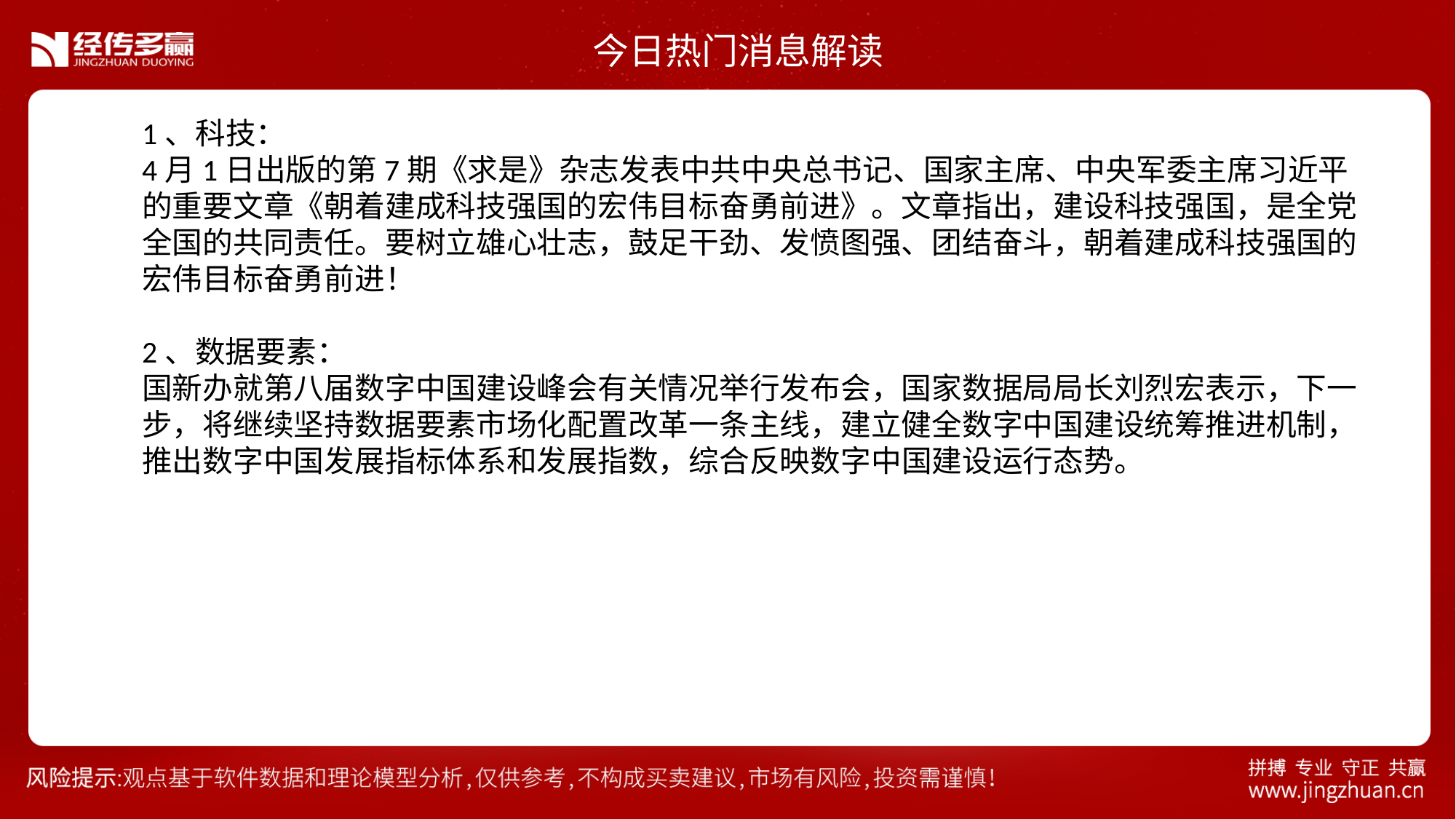

今日热门消息解读
1、科技：
4月1日出版的第7期《求是》杂志发表中共中央总书记、国家主席、中央军委主席习近平的重要文章《朝着建成科技强国的宏伟目标奋勇前进》。文章指出，建设科技强国，是全党全国的共同责任。要树立雄心壮志，鼓足干劲、发愤图强、团结奋斗，朝着建成科技强国的宏伟目标奋勇前进！

2、数据要素：
国新办就第八届数字中国建设峰会有关情况举行发布会，国家数据局局长刘烈宏表示，下一步，将继续坚持数据要素市场化配置改革一条主线，建立健全数字中国建设统筹推进机制，推出数字中国发展指标体系和发展指数，综合反映数字中国建设运行态势。